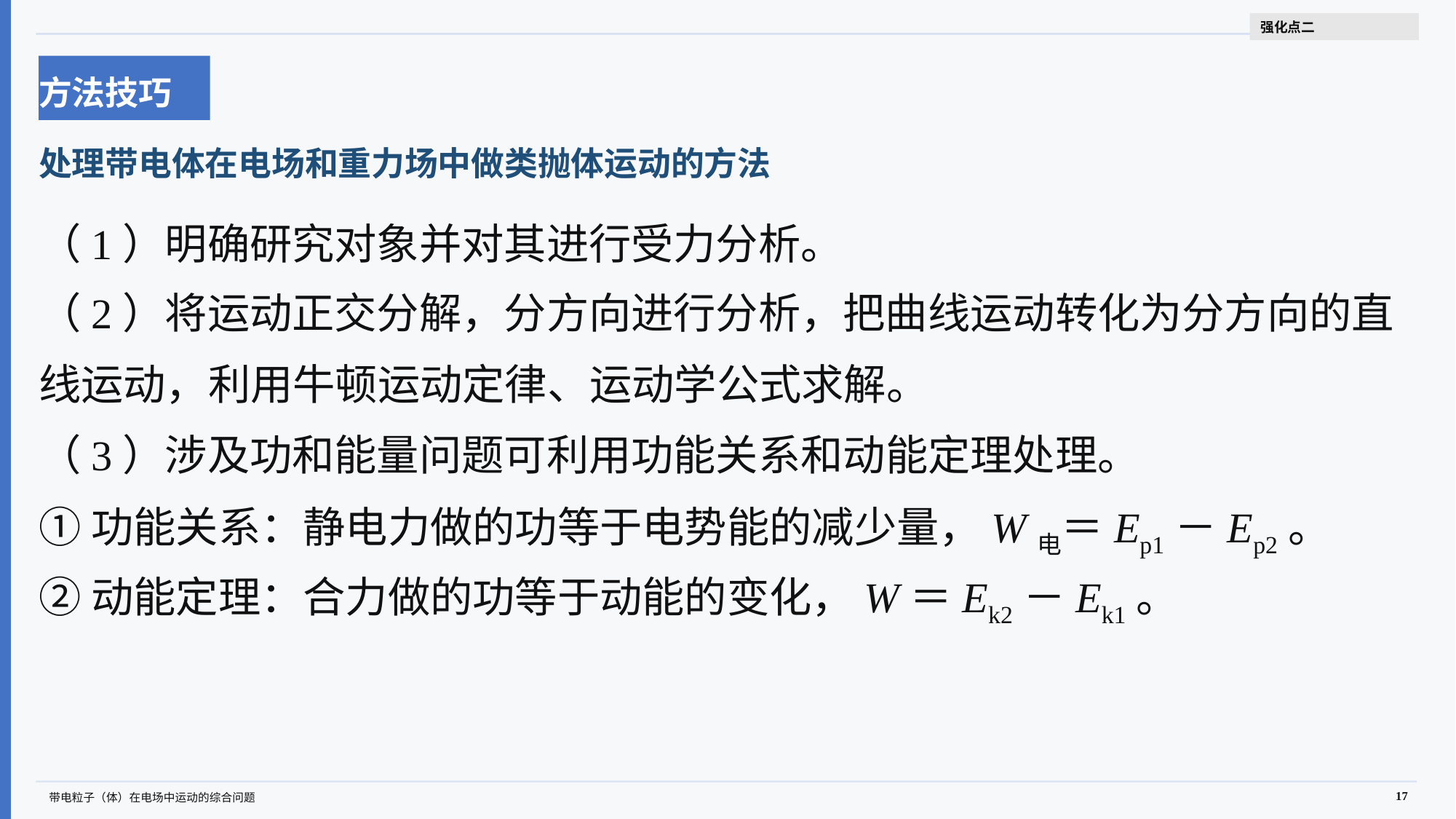

强化点二

方法技巧
处理带电体在电场和重力场中做类抛体运动的方法
（1）明确研究对象并对其进行受力分析。
（2）将运动正交分解，分方向进行分析，把曲线运动转化为分方向的直
线运动，利用牛顿运动定律、运动学公式求解。
（3）涉及功和能量问题可利用功能关系和动能定理处理。
①功能关系：静电力做的功等于电势能的减少量，W电＝Ep1－Ep2。
②动能定理：合力做的功等于动能的变化，W＝Ek2－Ek1。

17
带电粒子（体）在电场中运动的综合问题